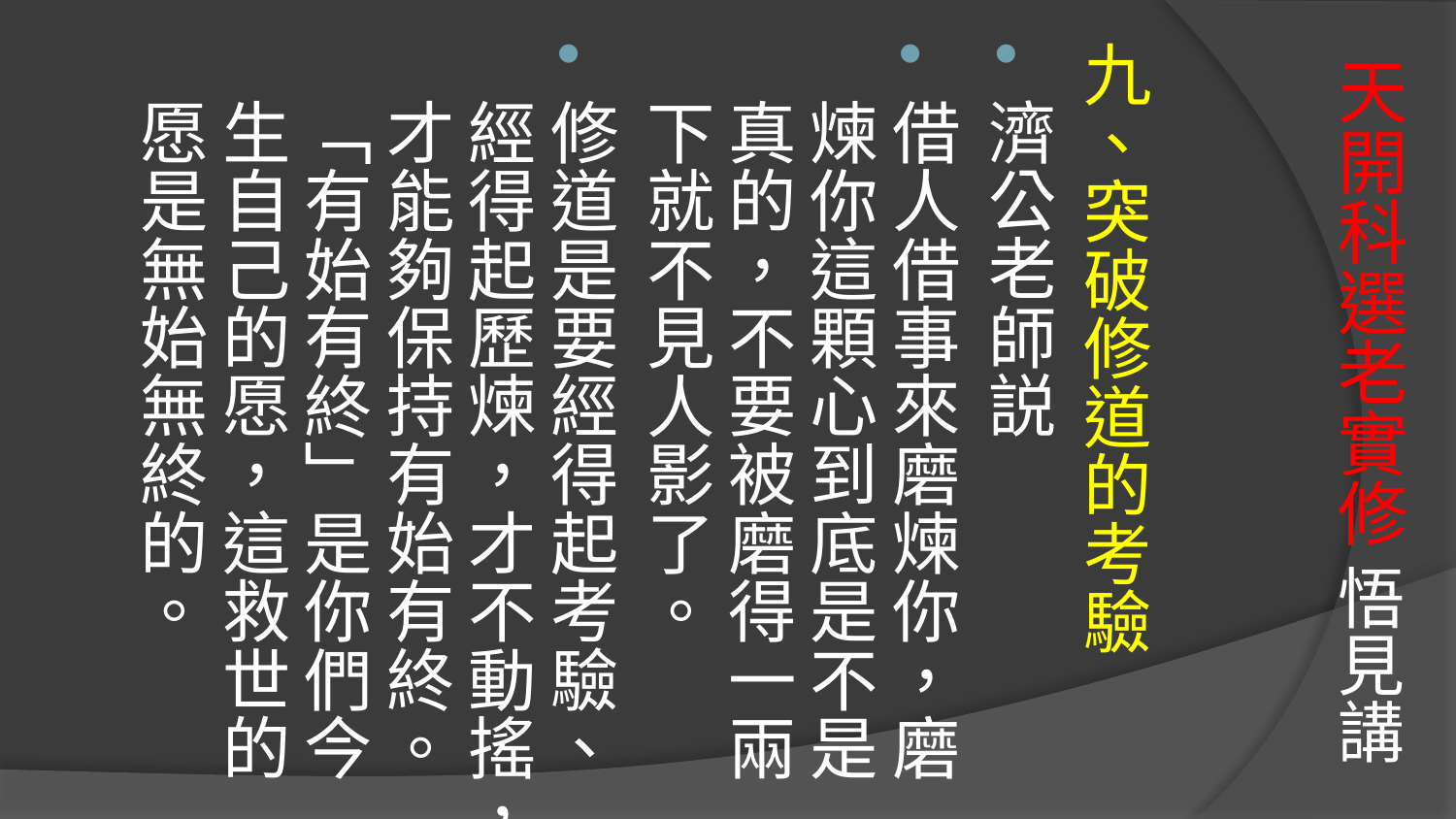

九、突破修道的考驗
濟公老師説
借人借事來磨煉你，磨煉你這顆心到底是不是真的，不要被磨得一兩下就不見人影了。
修道是要經得起考驗、經得起歷煉，才不動搖，才能夠保持有始有終。「有始有終」是你們今生自己的愿，這救世的愿是無始無終的。

# 天開科選老實修 悟見講